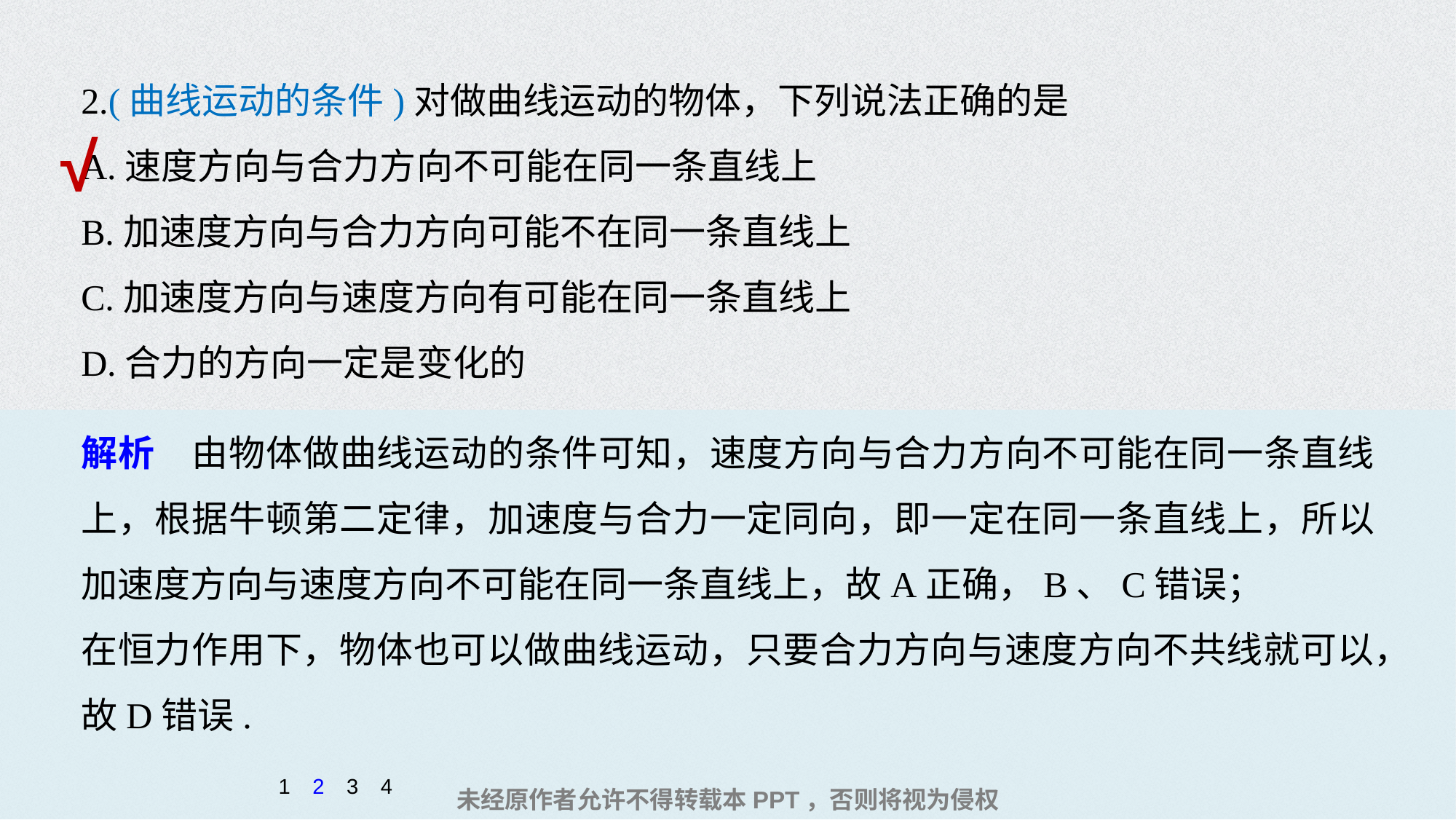

2.(曲线运动的条件)对做曲线运动的物体，下列说法正确的是
A.速度方向与合力方向不可能在同一条直线上
B.加速度方向与合力方向可能不在同一条直线上
C.加速度方向与速度方向有可能在同一条直线上
D.合力的方向一定是变化的
√
解析　由物体做曲线运动的条件可知，速度方向与合力方向不可能在同一条直线上，根据牛顿第二定律，加速度与合力一定同向，即一定在同一条直线上，所以加速度方向与速度方向不可能在同一条直线上，故A正确，B、C错误；
在恒力作用下，物体也可以做曲线运动，只要合力方向与速度方向不共线就可以，故D错误.
1
2
3
4